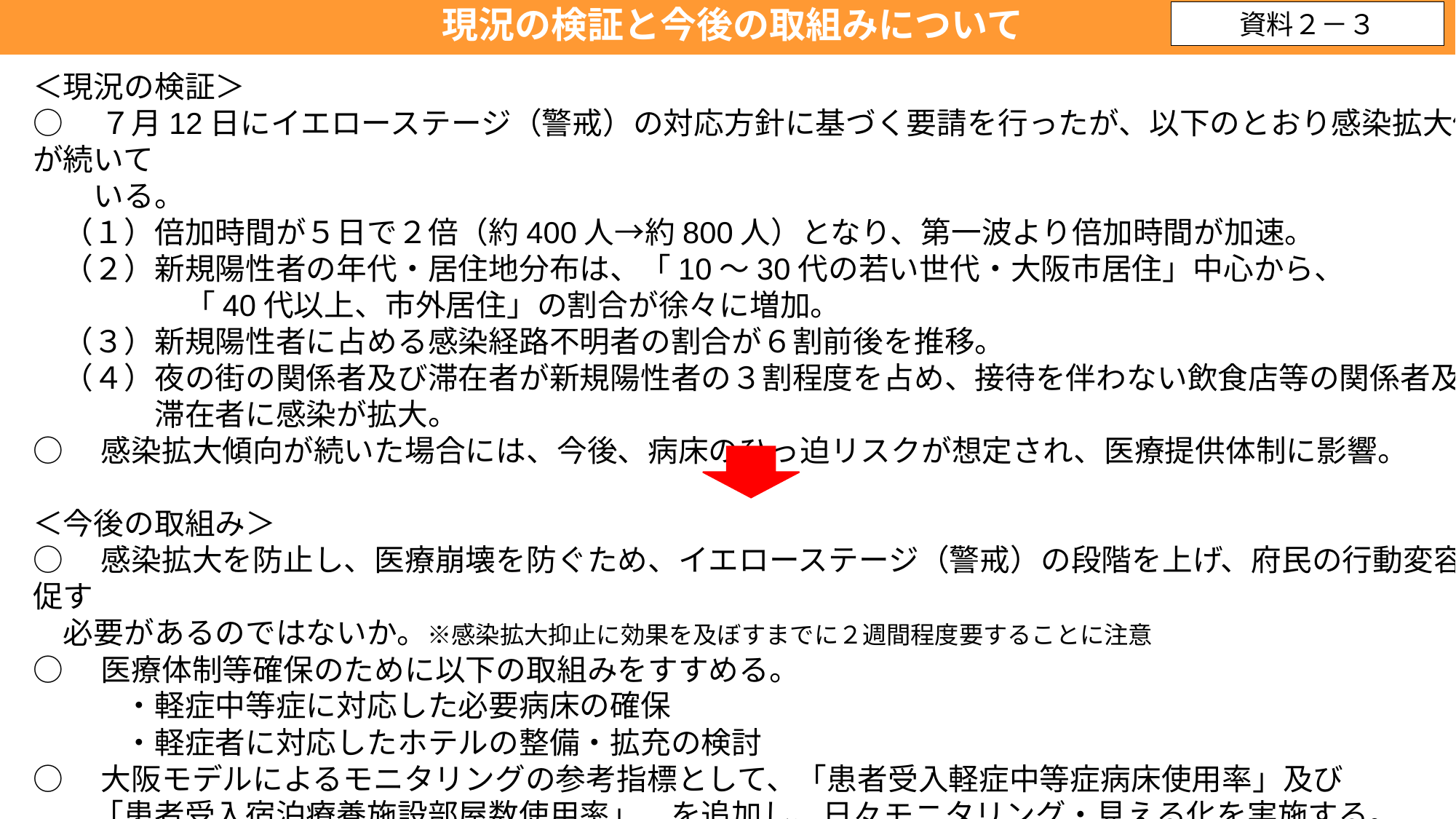

現況の検証と今後の取組みについて
資料２－３
＜現況の検証＞
○　７月12日にイエローステージ（警戒）の対応方針に基づく要請を行ったが、以下のとおり感染拡大傾向が続いて
　　いる。
　（１）倍加時間が５日で２倍（約400人→約800人）となり、第一波より倍加時間が加速。
　（２）新規陽性者の年代・居住地分布は、「10～30代の若い世代・大阪市居住」中心から、
　　　　　「40代以上、市外居住」の割合が徐々に増加。
　（３）新規陽性者に占める感染経路不明者の割合が６割前後を推移。
　（４）夜の街の関係者及び滞在者が新規陽性者の３割程度を占め、接待を伴わない飲食店等の関係者及び
　　　　滞在者に感染が拡大。
○　感染拡大傾向が続いた場合には、今後、病床のひっ迫リスクが想定され、医療提供体制に影響。

＜今後の取組み＞
○　感染拡大を防止し、医療崩壊を防ぐため、イエローステージ（警戒）の段階を上げ、府民の行動変容等を促す
　必要があるのではないか。※感染拡大抑止に効果を及ぼすまでに２週間程度要することに注意
○　医療体制等確保のために以下の取組みをすすめる。
　　　・軽症中等症に対応した必要病床の確保
　　　・軽症者に対応したホテルの整備・拡充の検討
○　大阪モデルによるモニタリングの参考指標として、「患者受入軽症中等症病床使用率」及び
　　「患者受入宿泊療養施設部屋数使用率」　を追加し、日々モニタリング・見える化を実施する。